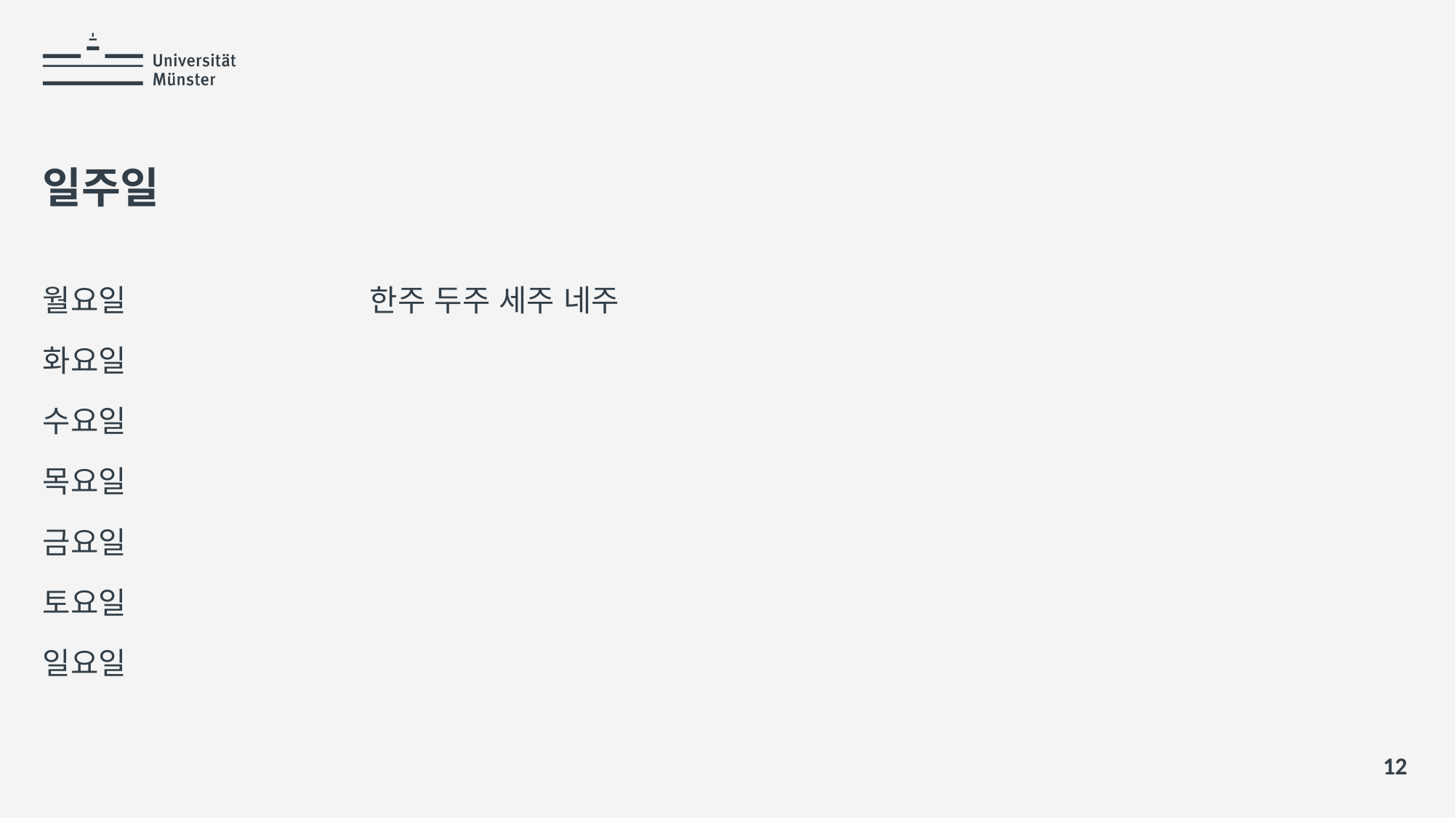

# 일주일
월요일			한주 두주 세주 네주
화요일
수요일
목요일
금요일
토요일
일요일
12